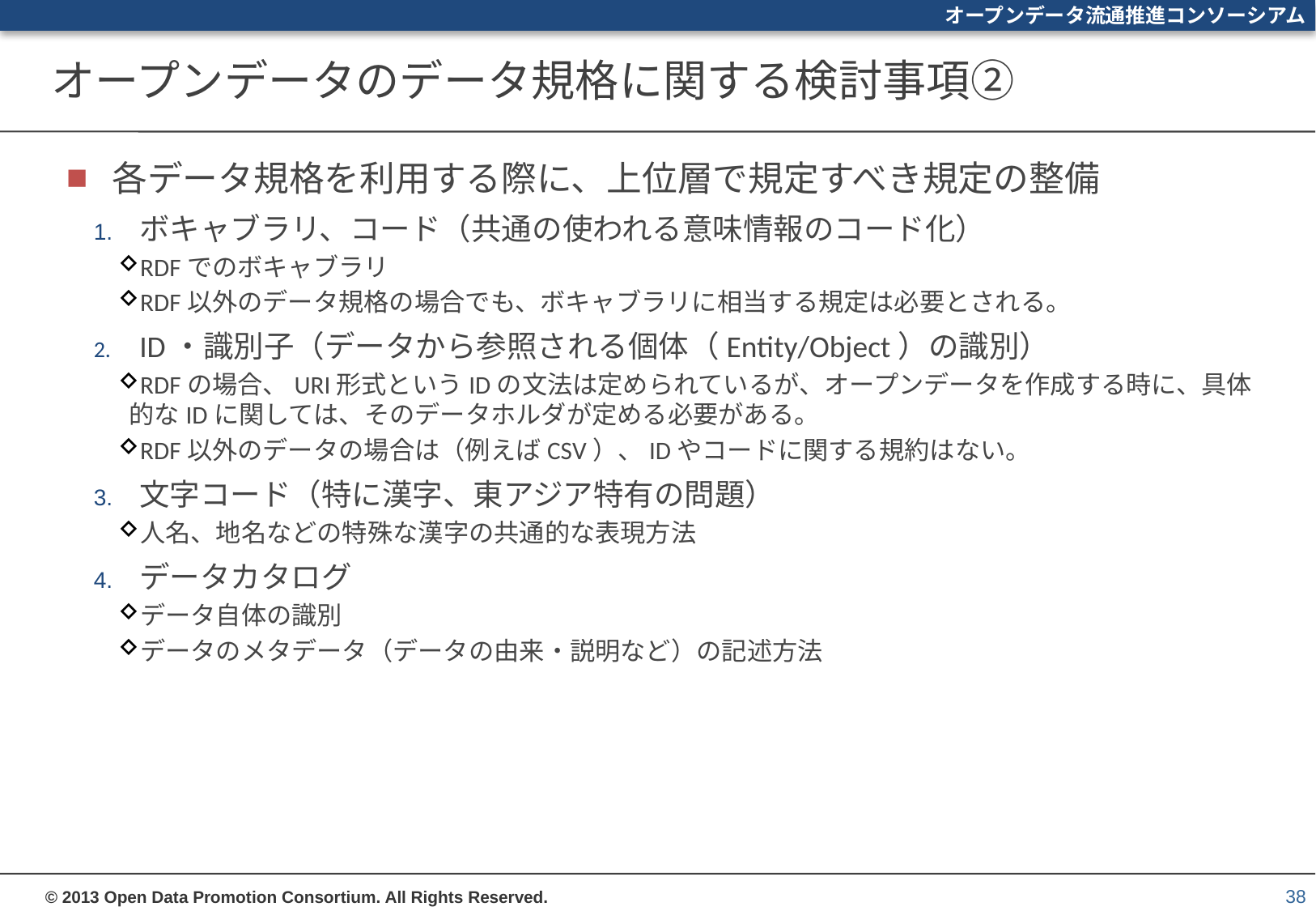

# オープンデータのデータ規格に関する検討事項②
各データ規格を利用する際に、上位層で規定すべき規定の整備
ボキャブラリ、コード（共通の使われる意味情報のコード化）
RDFでのボキャブラリ
RDF以外のデータ規格の場合でも、ボキャブラリに相当する規定は必要とされる。
ID・識別子（データから参照される個体（Entity/Object）の識別）
RDFの場合、URI形式というIDの文法は定められているが、オープンデータを作成する時に、具体的なIDに関しては、そのデータホルダが定める必要がある。
RDF以外のデータの場合は（例えばCSV）、IDやコードに関する規約はない。
文字コード（特に漢字、東アジア特有の問題）
人名、地名などの特殊な漢字の共通的な表現方法
データカタログ
データ自体の識別
データのメタデータ（データの由来・説明など）の記述方法
38